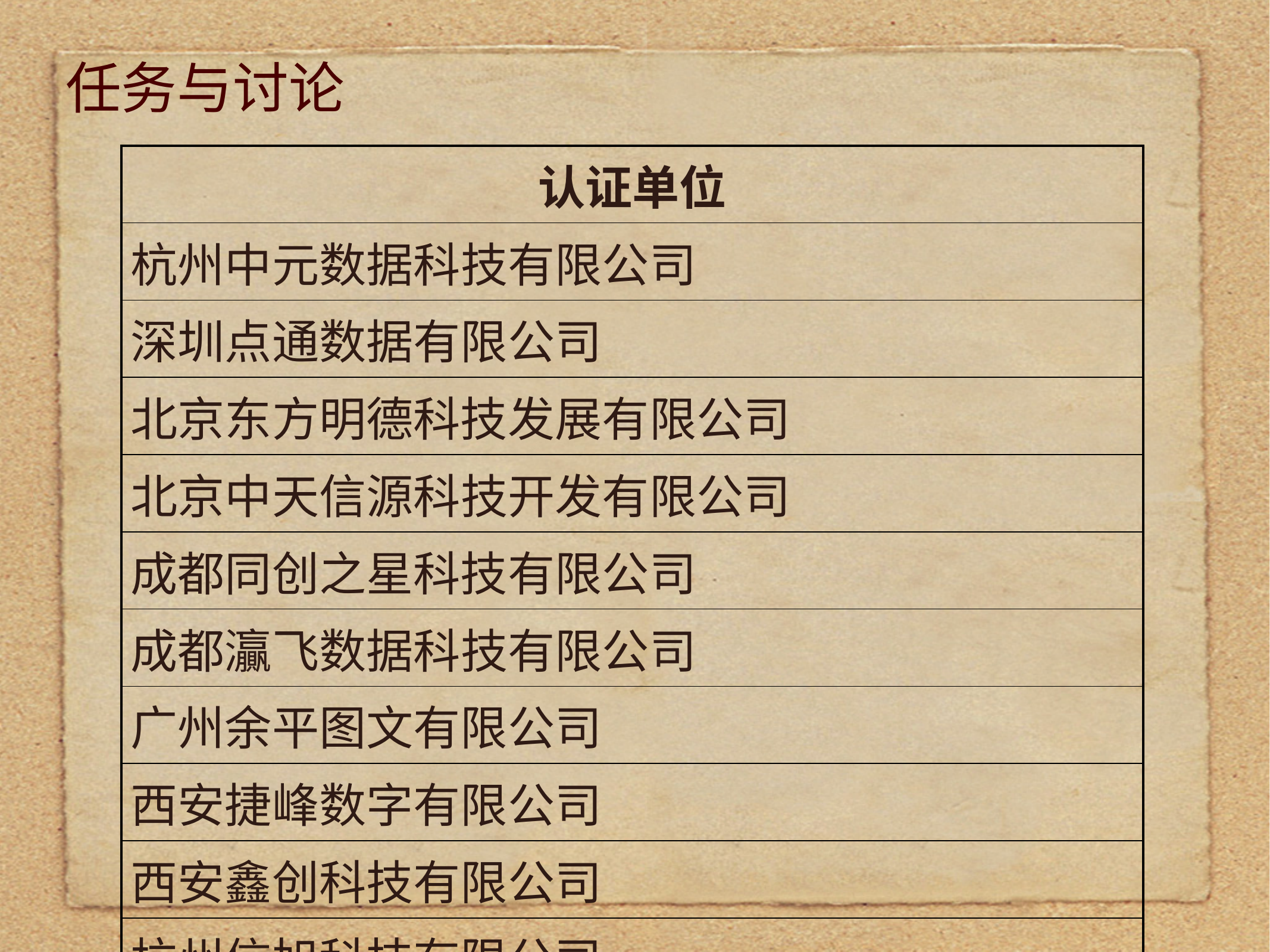

任务与讨论
| 认证单位 |
| --- |
| 杭州中元数据科技有限公司 |
| 深圳点通数据有限公司 |
| 北京东方明德科技发展有限公司 |
| 北京中天信源科技开发有限公司 |
| 成都同创之星科技有限公司 |
| 成都灜飞数据科技有限公司 |
| 广州余平图文有限公司 |
| 西安捷峰数字有限公司 |
| 西安鑫创科技有限公司 |
| 杭州信旭科技有限公司 |